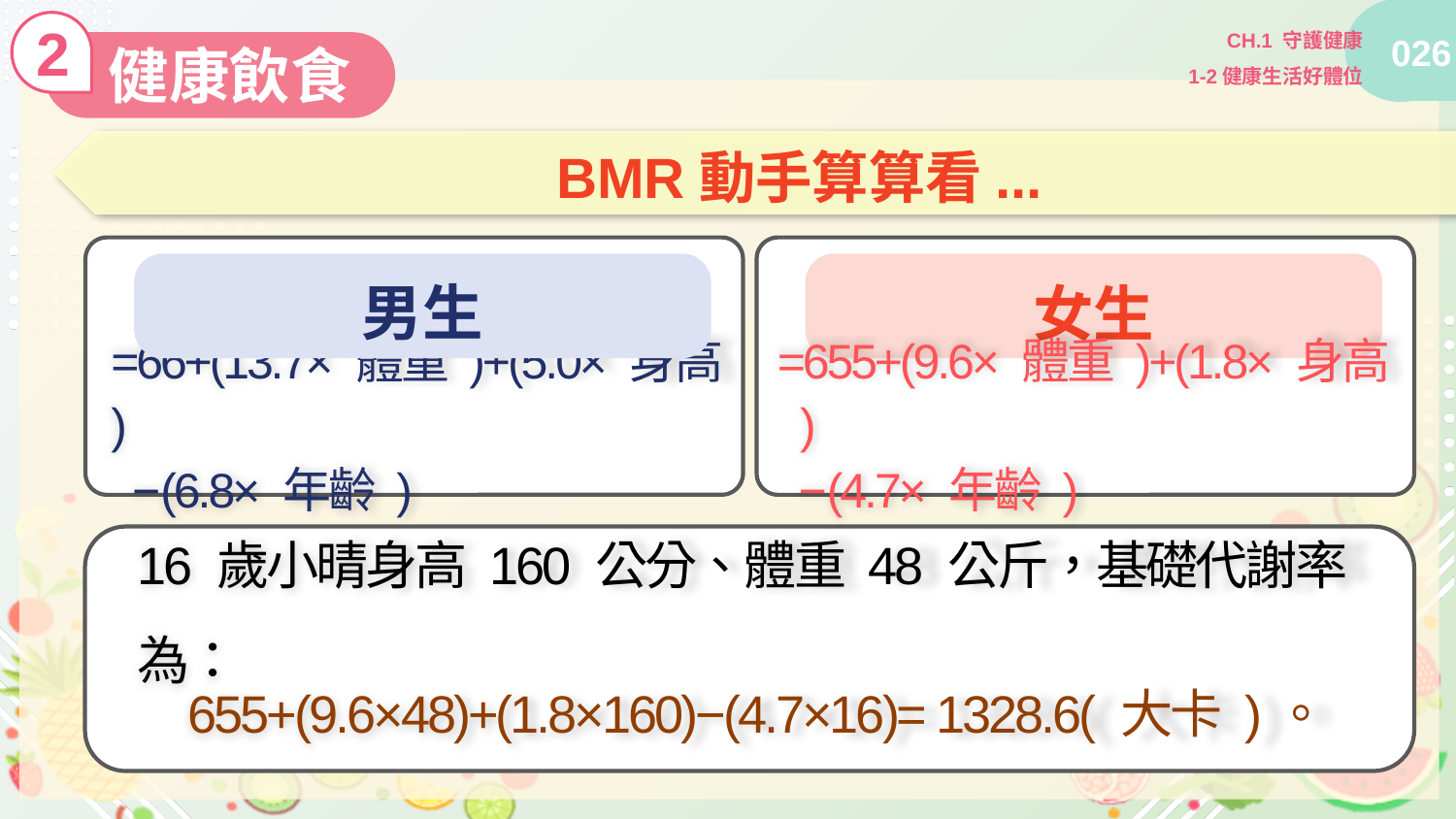

2
CH.1 守護健康
1-2健康生活好體位

026
健康飲食

　BMR動手算算看...

=66+(13.7× 體重 )+(5.0× 身高 )
  −(6.8× 年齡 )

男生

女生
=655+(9.6× 體重 )+(1.8× 身高 )
  −(4.7× 年齡 )
16 歲小晴身高 160 公分、體重 48 公斤，基礎代謝率為：

655+(9.6×48)+(1.8×160)−(4.7×16)= 1328.6( 大卡 )。